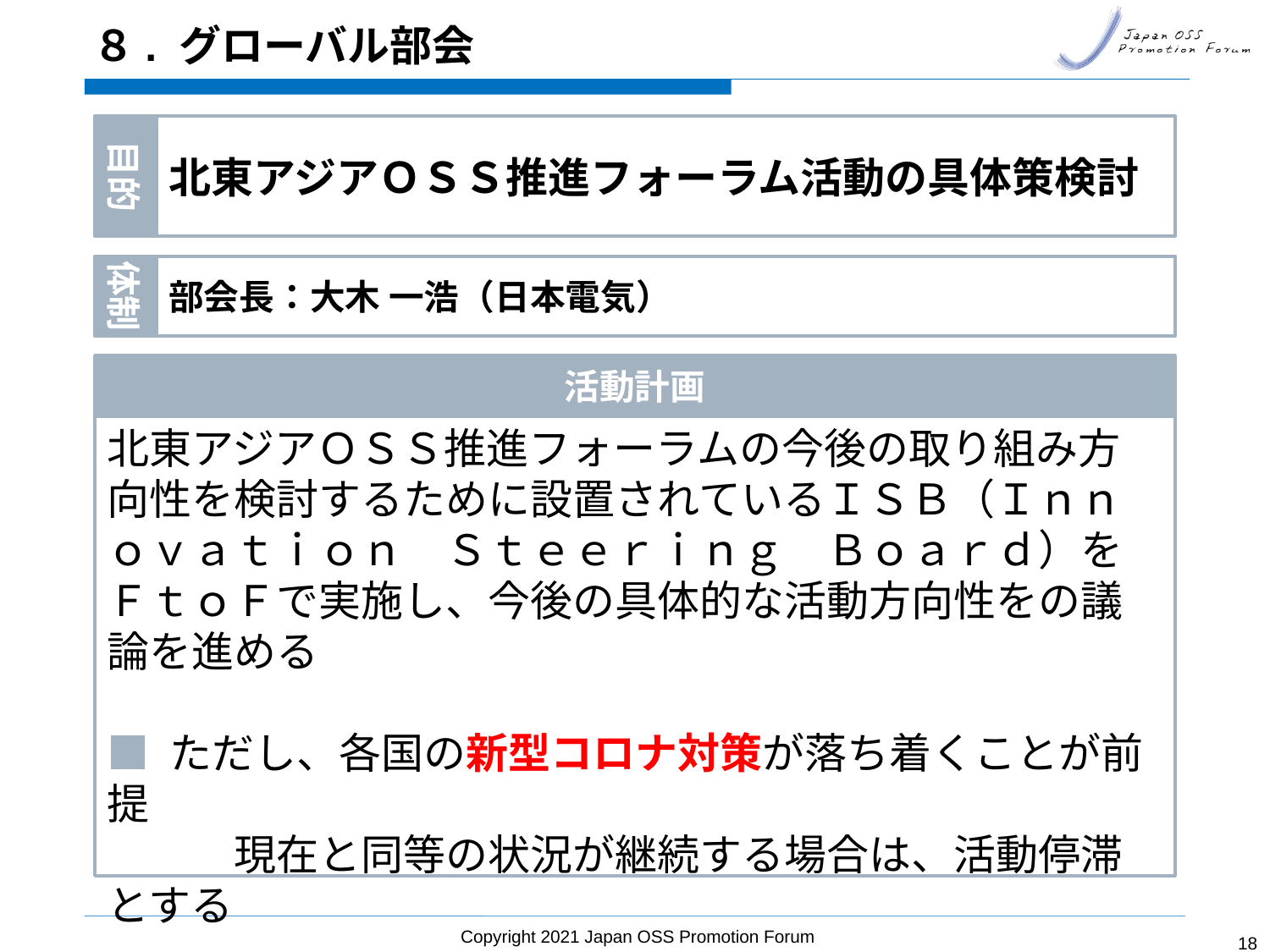

# ８. グローバル部会
目的
北東アジアＯＳＳ推進フォーラム活動の具体策検討
部会長：大木 一浩（日本電気）
体制
活動計画
北東アジアＯＳＳ推進フォーラムの今後の取り組み方向性を検討するために設置されているＩＳＢ（Ｉｎｎｏｖａｔｉｏｎ　Ｓｔｅｅｒｉｎｇ　Ｂｏａｒｄ）をＦｔｏＦで実施し、今後の具体的な活動方向性をの議論を進める

■ ただし、各国の新型コロナ対策が落ち着くことが前提
　　　現在と同等の状況が継続する場合は、活動停滞とする
Copyright 2021 Japan OSS Promotion Forum
18